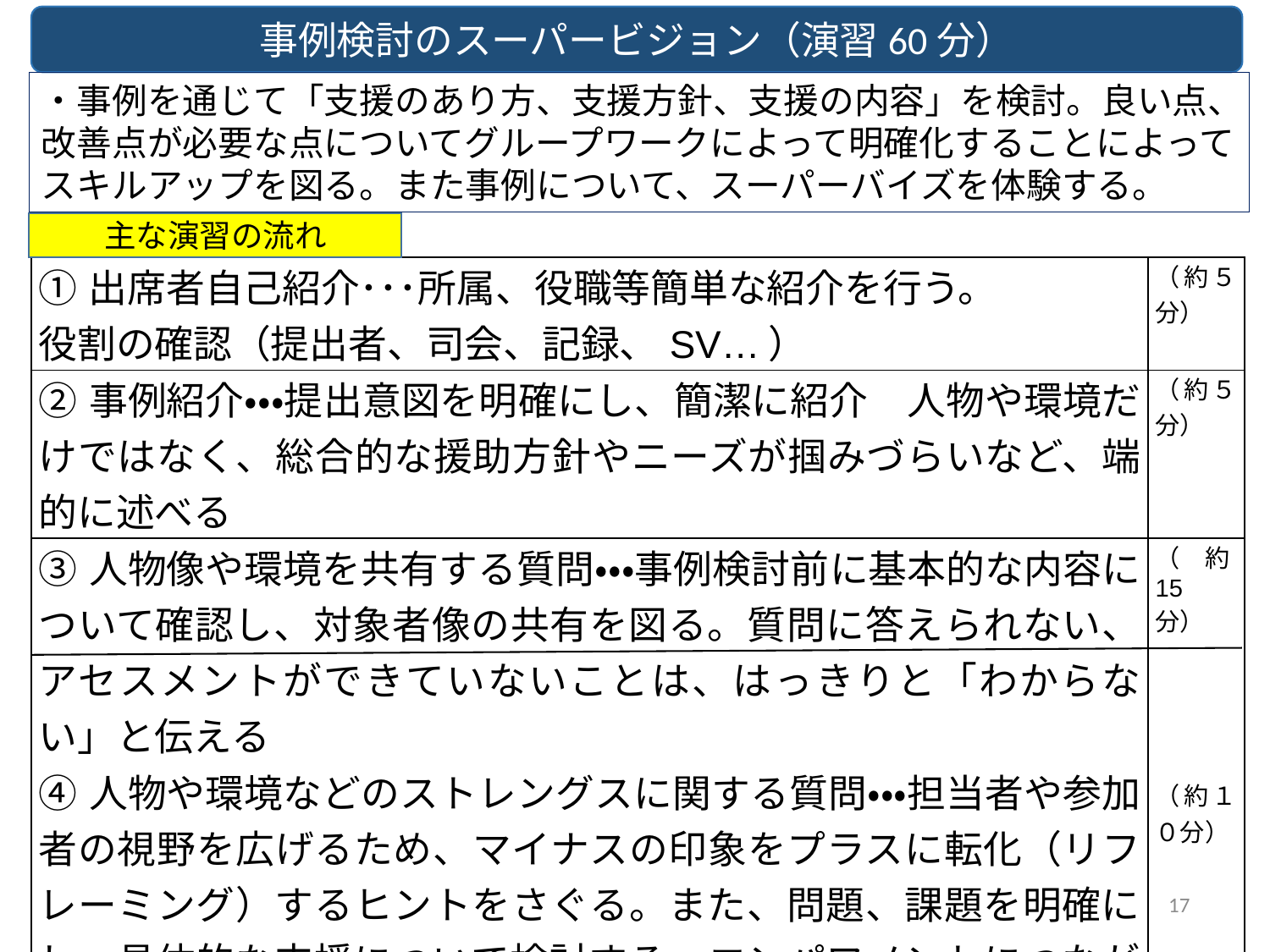

事例検討のスーパービジョン（演習60分）
・事例を通じて「支援のあり方、支援方針、支援の内容」を検討。良い点、改善点が必要な点についてグループワークによって明確化することによってスキルアップを図る。また事例について、スーパーバイズを体験する。
主な演習の流れ
| ①出席者自己紹介･･･所属、役職等簡単な紹介を行う。 役割の確認（提出者、司会、記録、SV…） | （約５分） |
| --- | --- |
| ②事例紹介・・・提出意図を明確にし、簡潔に紹介　人物や環境だけではなく、総合的な援助方針やニーズが掴みづらいなど、端的に述べる | （約５分） |
| ③人物像や環境を共有する質問・・・事例検討前に基本的な内容について確認し、対象者像の共有を図る。質問に答えられない、アセスメントができていないことは、はっきりと「わからない」と伝える ④人物や環境などのストレングスに関する質問・・・担当者や参加者の視野を広げるため、マイナスの印象をプラスに転化（リフレーミング）するヒントをさぐる。また、問題、課題を明確にし、具体的な支援について検討する。エンパワメントにつながる、動機を探ることも重要 | （約15分）     （約１０分） |
17